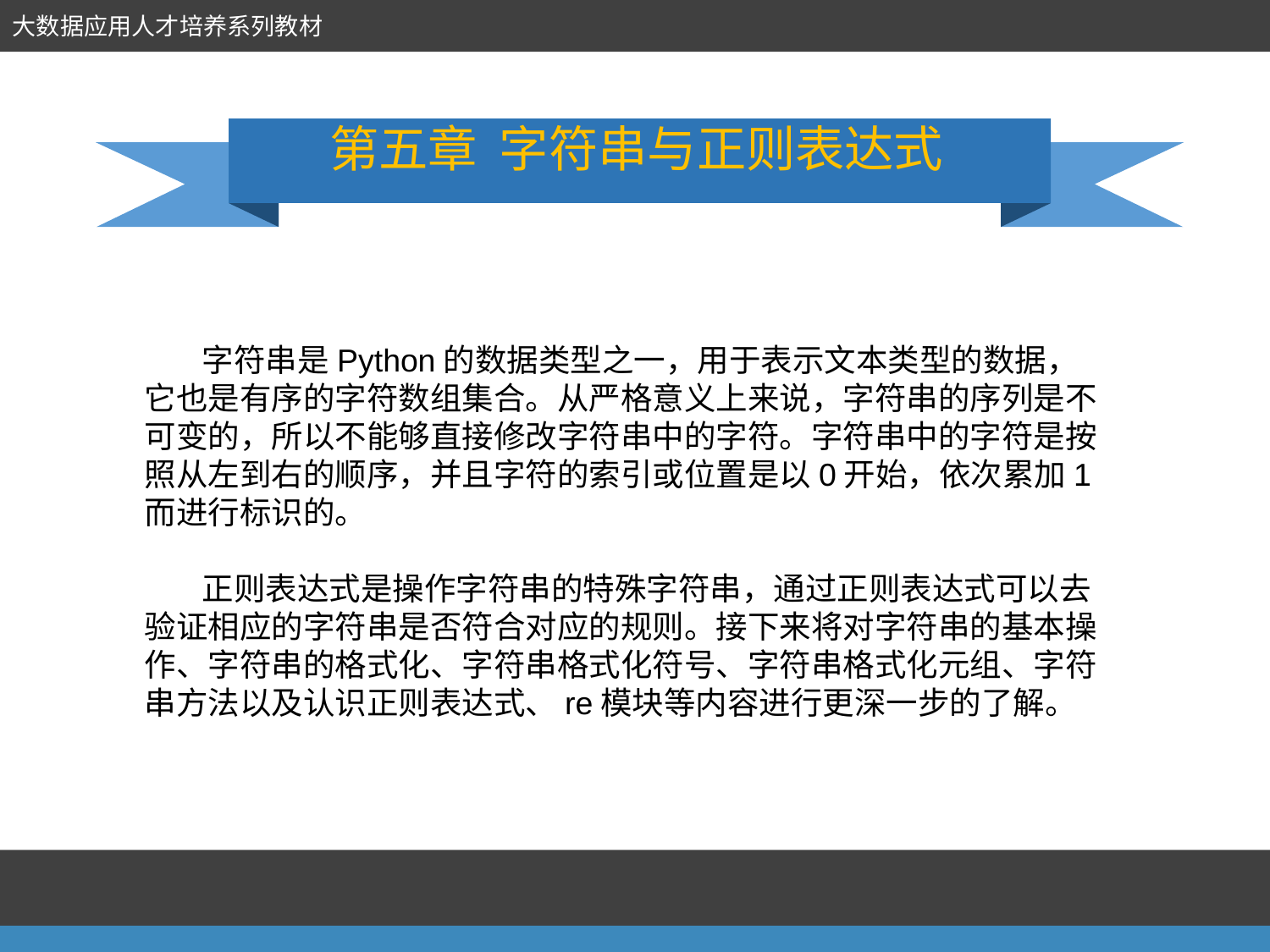

第五章  字符串与正则表达式
       字符串是Python的数据类型之一，用于表示文本类型的数据，它也是有序的字符数组集合。从严格意义上来说，字符串的序列是不可变的，所以不能够直接修改字符串中的字符。字符串中的字符是按照从左到右的顺序，并且字符的索引或位置是以0开始，依次累加1而进行标识的。

       正则表达式是操作字符串的特殊字符串，通过正则表达式可以去验证相应的字符串是否符合对应的规则。接下来将对字符串的基本操作、字符串的格式化、字符串格式化符号、字符串格式化元组、字符串方法以及认识正则表达式、re模块等内容进行更深一步的了解。